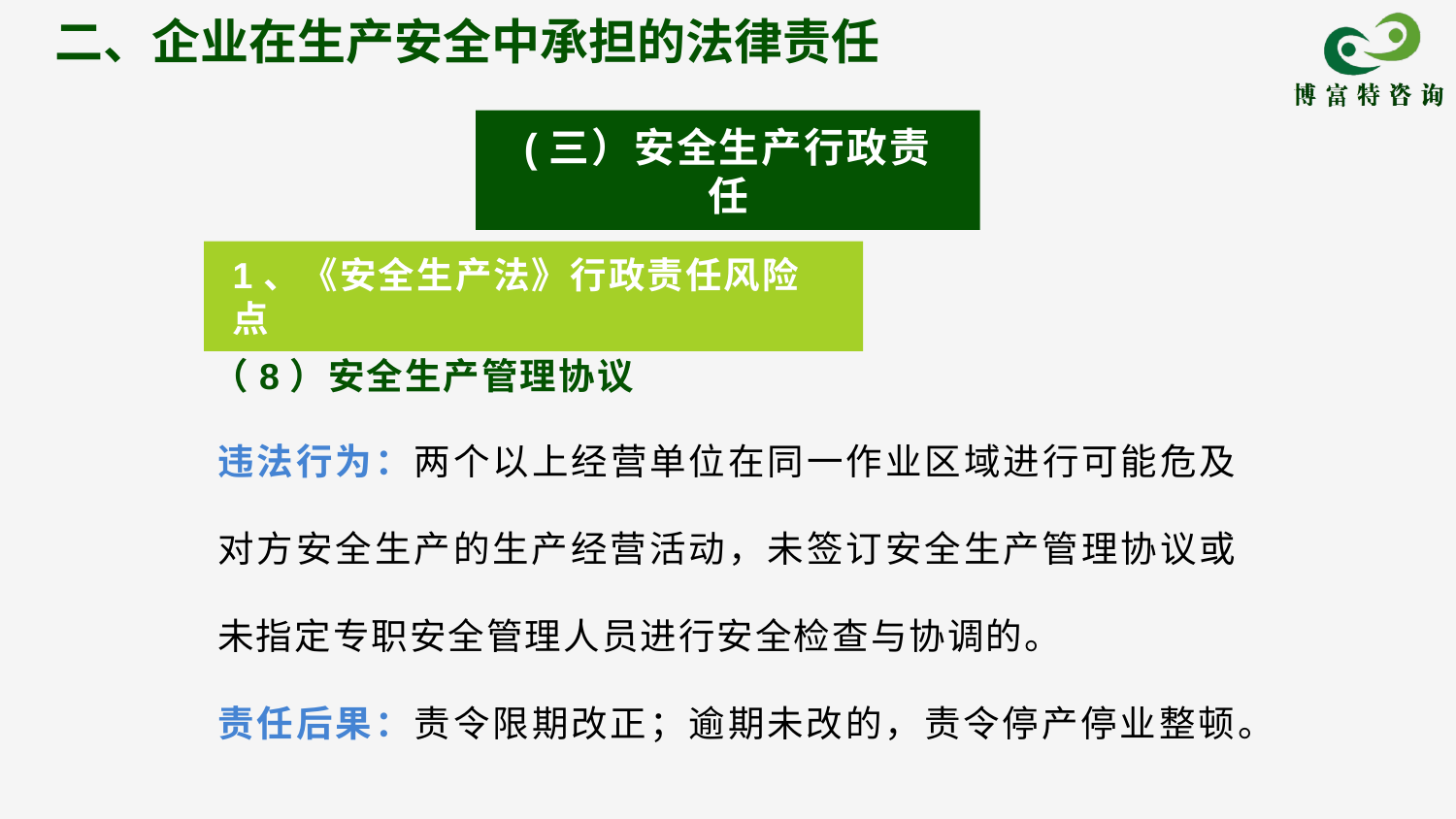

二、企业在生产安全中承担的法律责任
(三）安全生产行政责任
1、《安全生产法》行政责任风险点
违法行为：两个以上经营单位在同一作业区域进行可能危及对方安全生产的生产经营活动，未签订安全生产管理协议或未指定专职安全管理人员进行安全检查与协调的。
责任后果：责令限期改正；逾期未改的，责令停产停业整顿。
（8）安全生产管理协议